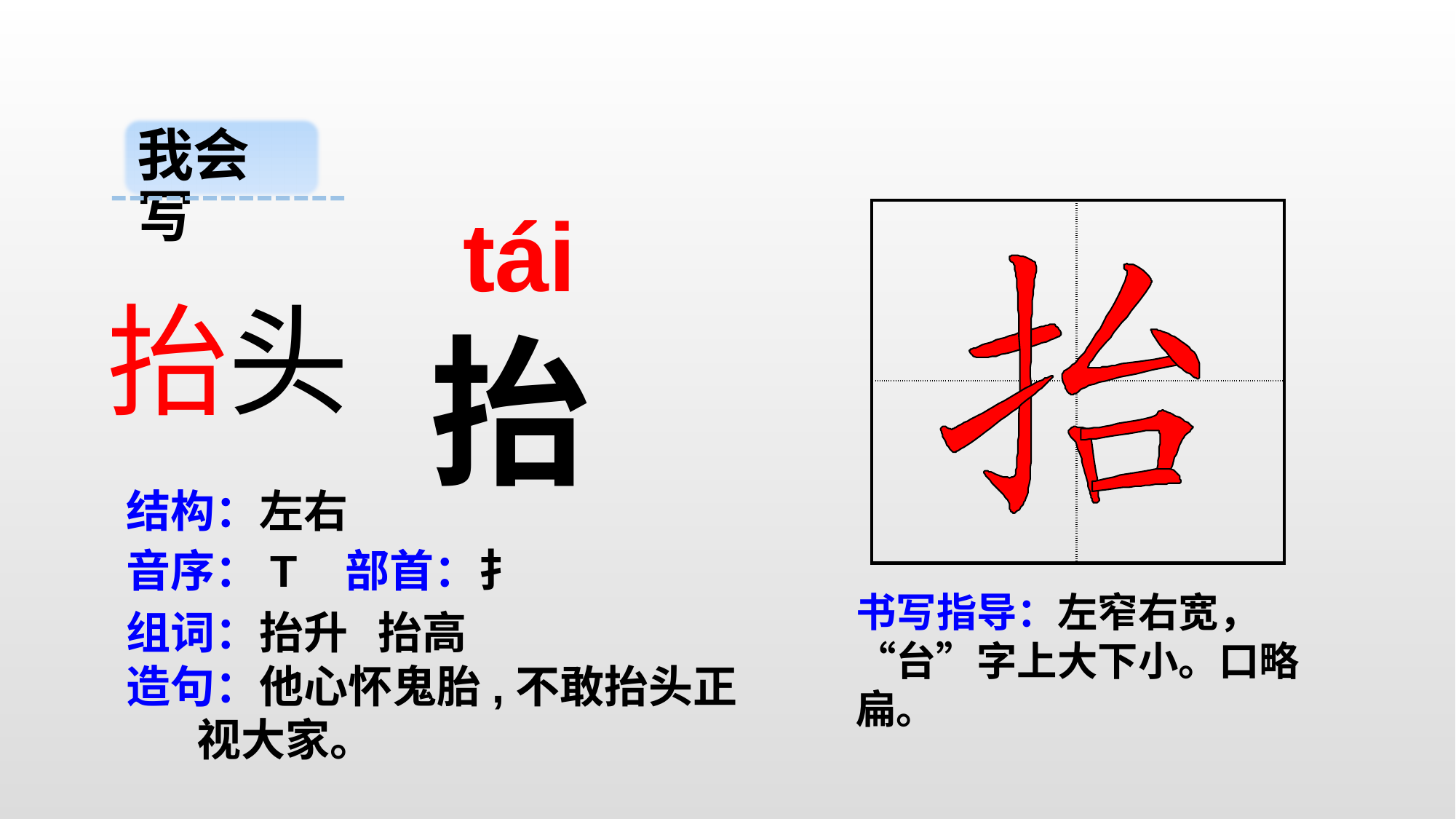

我会写

tái
|  |  |
| --- | --- |
|  |  |

抬头
抬

结构：左右

音序：T   部首：扌
书写指导：左窄右宽，“台”字上大下小。口略扁。
组词：抬升   抬高
造句：他心怀鬼胎,不敢抬头正
      视大家。